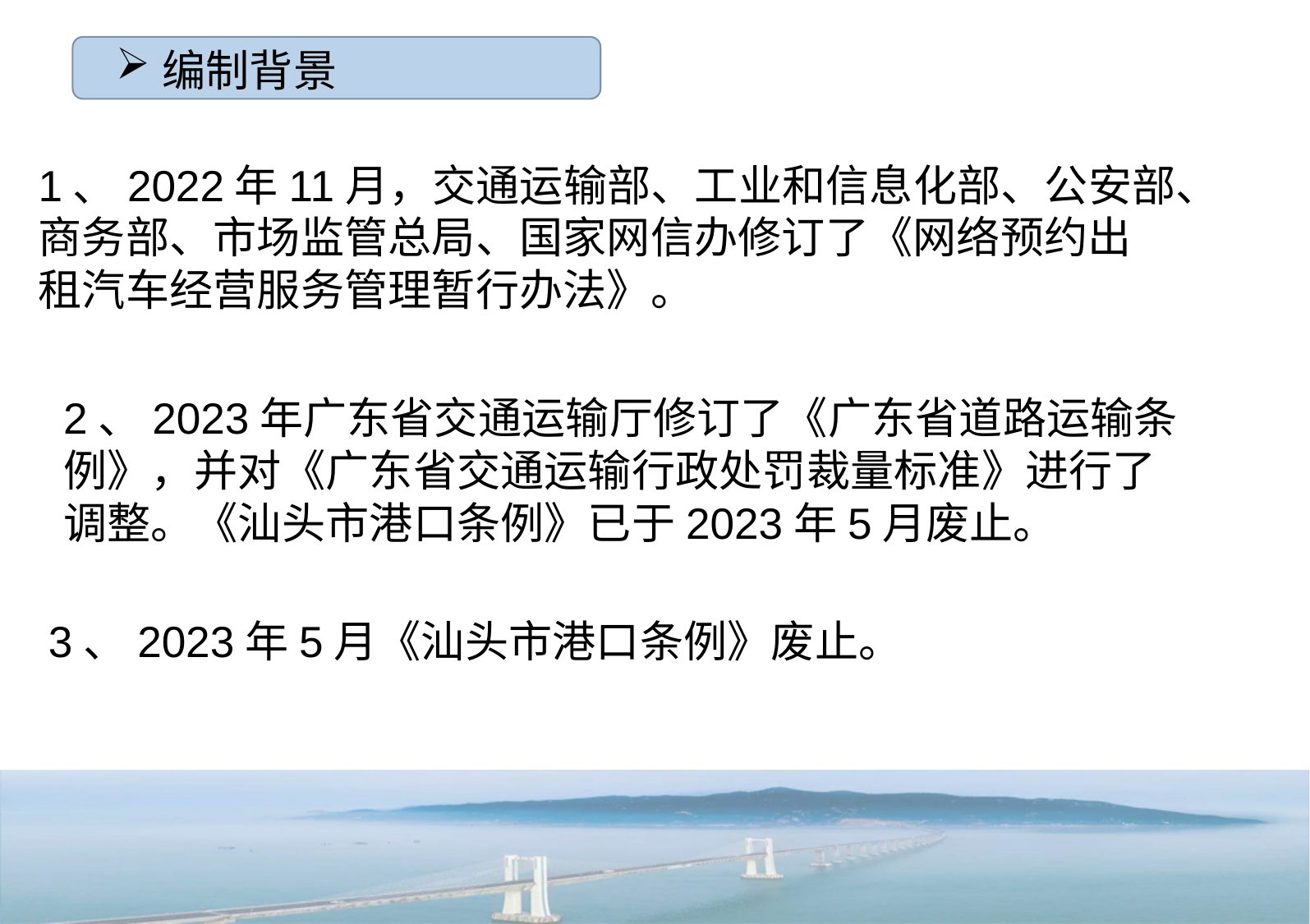

编制背景
1、2022年11月，交通运输部、工业和信息化部、公安部、
商务部、市场监管总局、国家网信办修订了《网络预约出
租汽车经营服务管理暂行办法》。
2、2023年广东省交通运输厅修订了《广东省道路运输条
例》，并对《广东省交通运输行政处罚裁量标准》进行了
调整。《汕头市港口条例》已于2023年5月废止。
3、2023年5月《汕头市港口条例》废止。